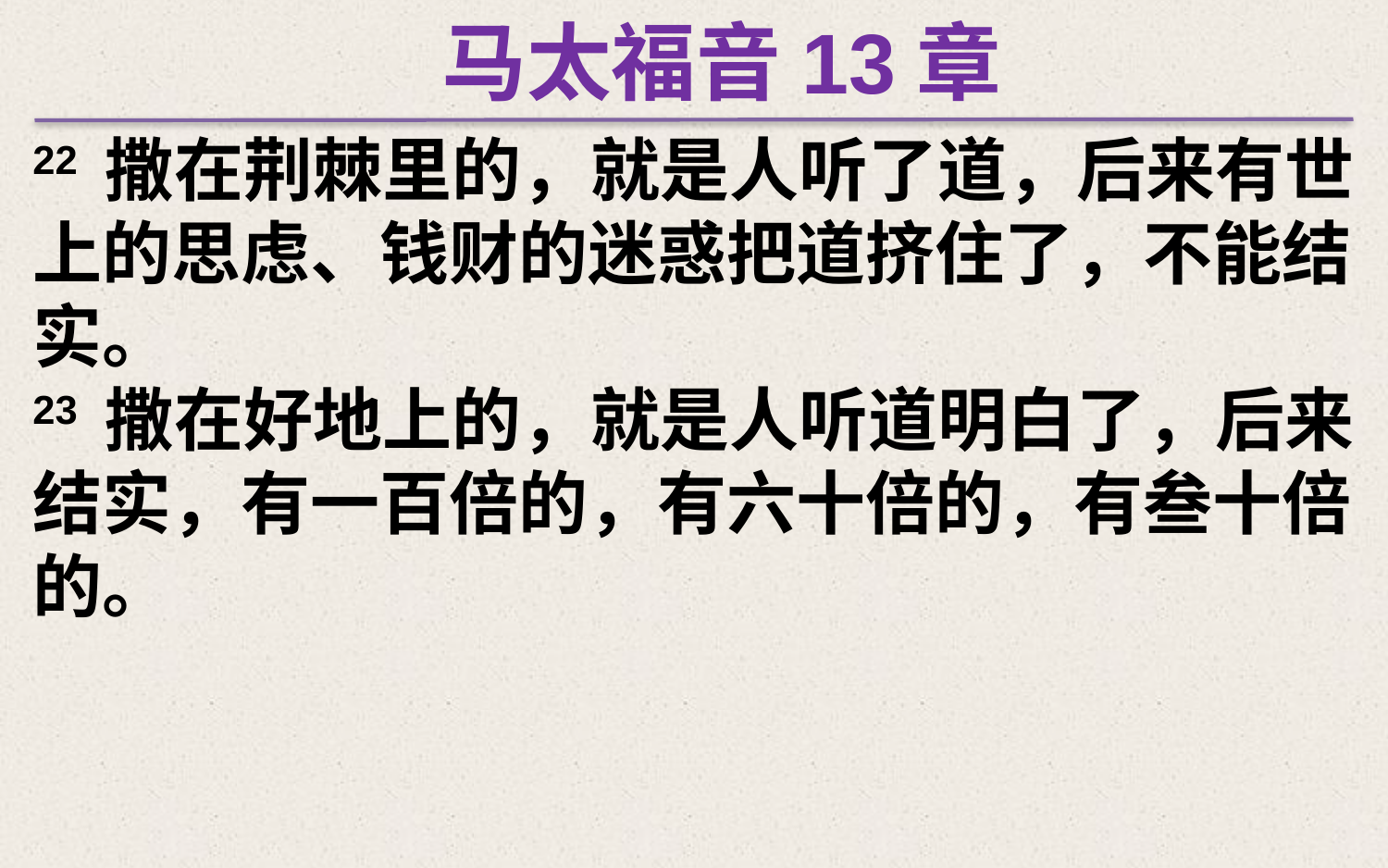

马太福音13章
22 撒在荆棘里的，就是人听了道，后来有世上的思虑、钱财的迷惑把道挤住了，不能结实。
23 撒在好地上的，就是人听道明白了，后来结实，有一百倍的，有六十倍的，有叁十倍的。